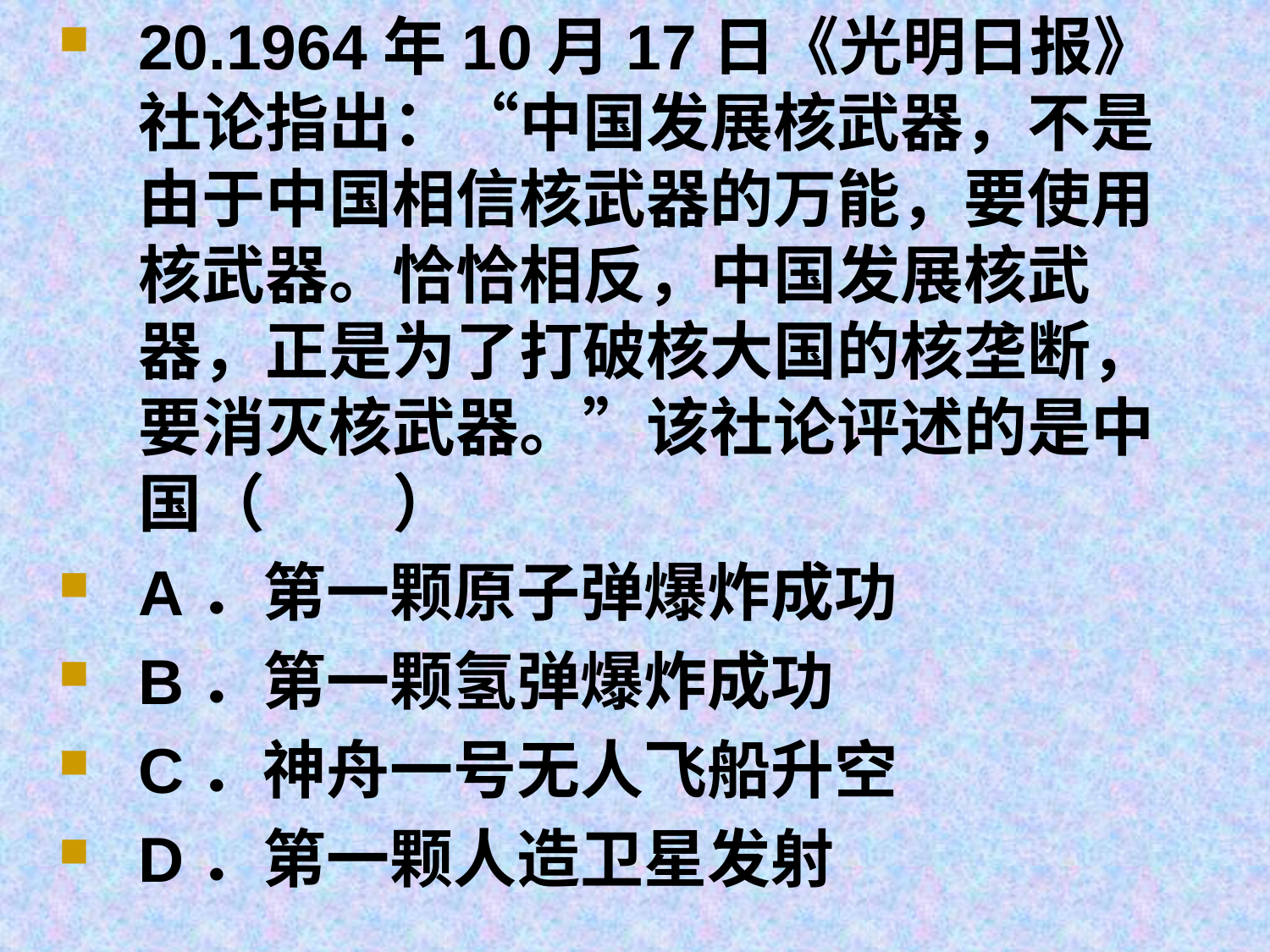

20.1964年10月17日《光明日报》社论指出：“中国发展核武器，不是由于中国相信核武器的万能，要使用核武器。恰恰相反，中国发展核武器，正是为了打破核大国的核垄断，要消灭核武器。”该社论评述的是中国（　　）
A．第一颗原子弹爆炸成功
B．第一颗氢弹爆炸成功
C．神舟一号无人飞船升空
D．第一颗人造卫星发射
#